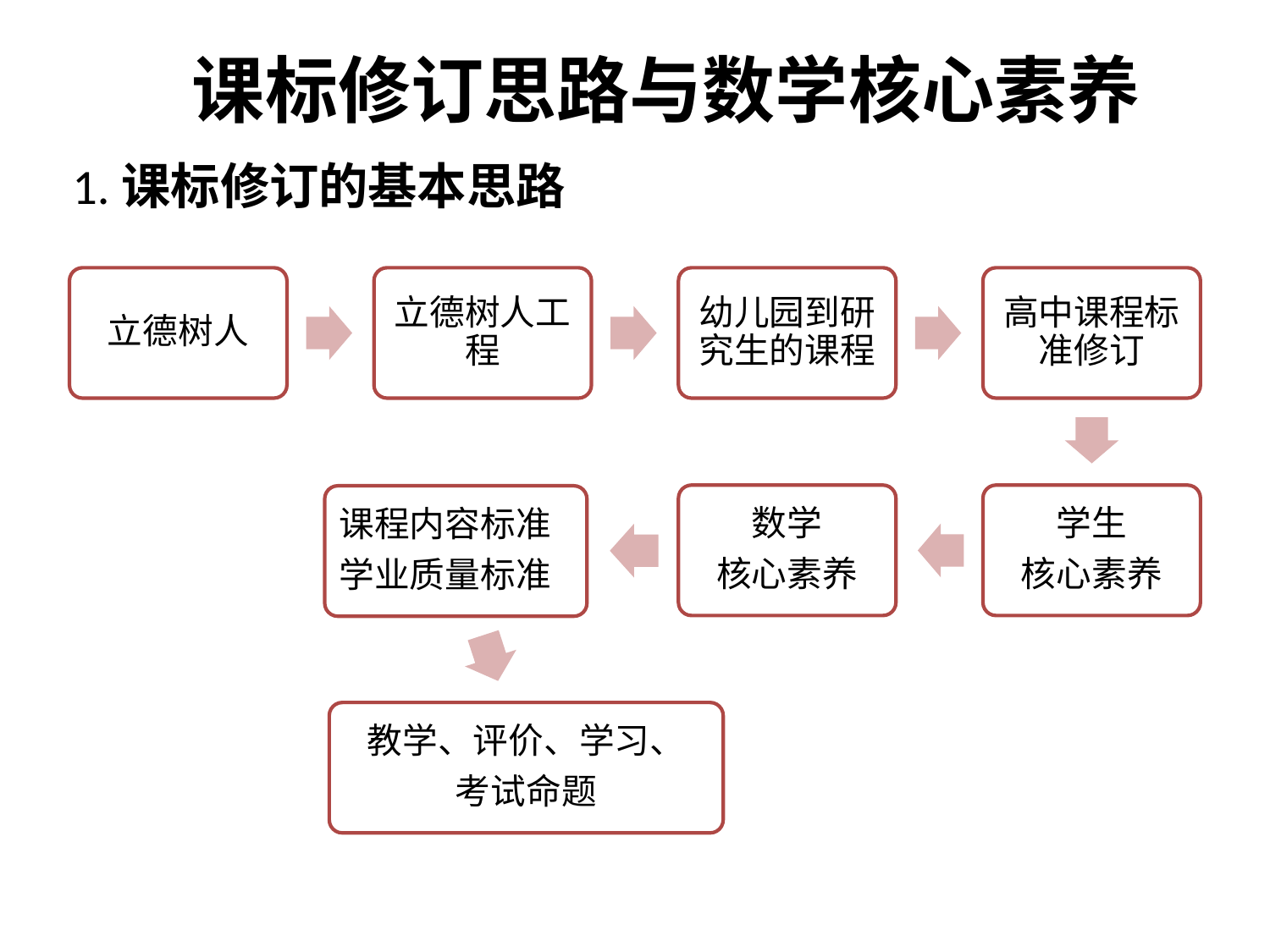

# 课标修订思路与数学核心素养
1.课标修订的基本思路

立德树人

立德树人工程

幼儿园到研究生的课程

高中课程标准修订

学生
核心素养

数学
核心素养

课程内容标准
学业质量标准

教学、评价、学习、
考试命题